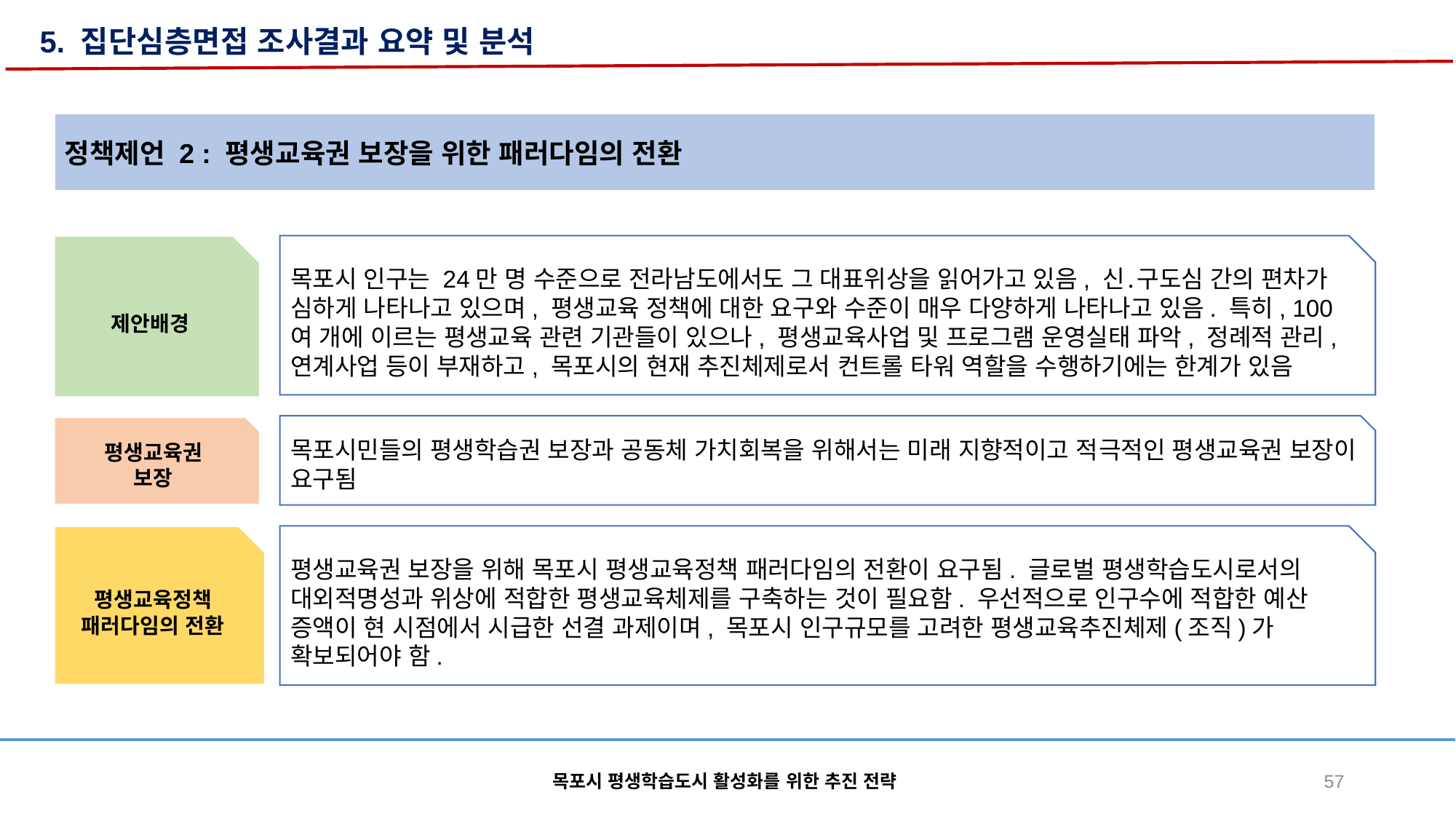

5. 집단심층면접 조사결과 요약 및 분석
정책제언 2 : 평생교육권 보장을 위한 패러다임의 전환
제안배경
목포시 인구는 24만 명 수준으로 전라남도에서도 그 대표위상을 읽어가고 있음, 신․구도심 간의 편차가 심하게 나타나고 있으며, 평생교육 정책에 대한 요구와 수준이 매우 다양하게 나타나고 있음. 특히, 100여 개에 이르는 평생교육 관련 기관들이 있으나, 평생교육사업 및 프로그램 운영실태 파악, 정례적 관리, 연계사업 등이 부재하고, 목포시의 현재 추진체제로서 컨트롤 타워 역할을 수행하기에는 한계가 있음
목포시민들의 평생학습권 보장과 공동체 가치회복을 위해서는 미래 지향적이고 적극적인 평생교육권 보장이 요구됨
평생교육권
보장
평생교육정책
패러다임의 전환
평생교육권 보장을 위해 목포시 평생교육정책 패러다임의 전환이 요구됨. 글로벌 평생학습도시로서의 대외적명성과 위상에 적합한 평생교육체제를 구축하는 것이 필요함. 우선적으로 인구수에 적합한 예산 증액이 현 시점에서 시급한 선결 과제이며, 목포시 인구규모를 고려한 평생교육추진체제(조직)가 확보되어야 함.
목포시 평생학습도시 활성화를 위한 추진 전략
57